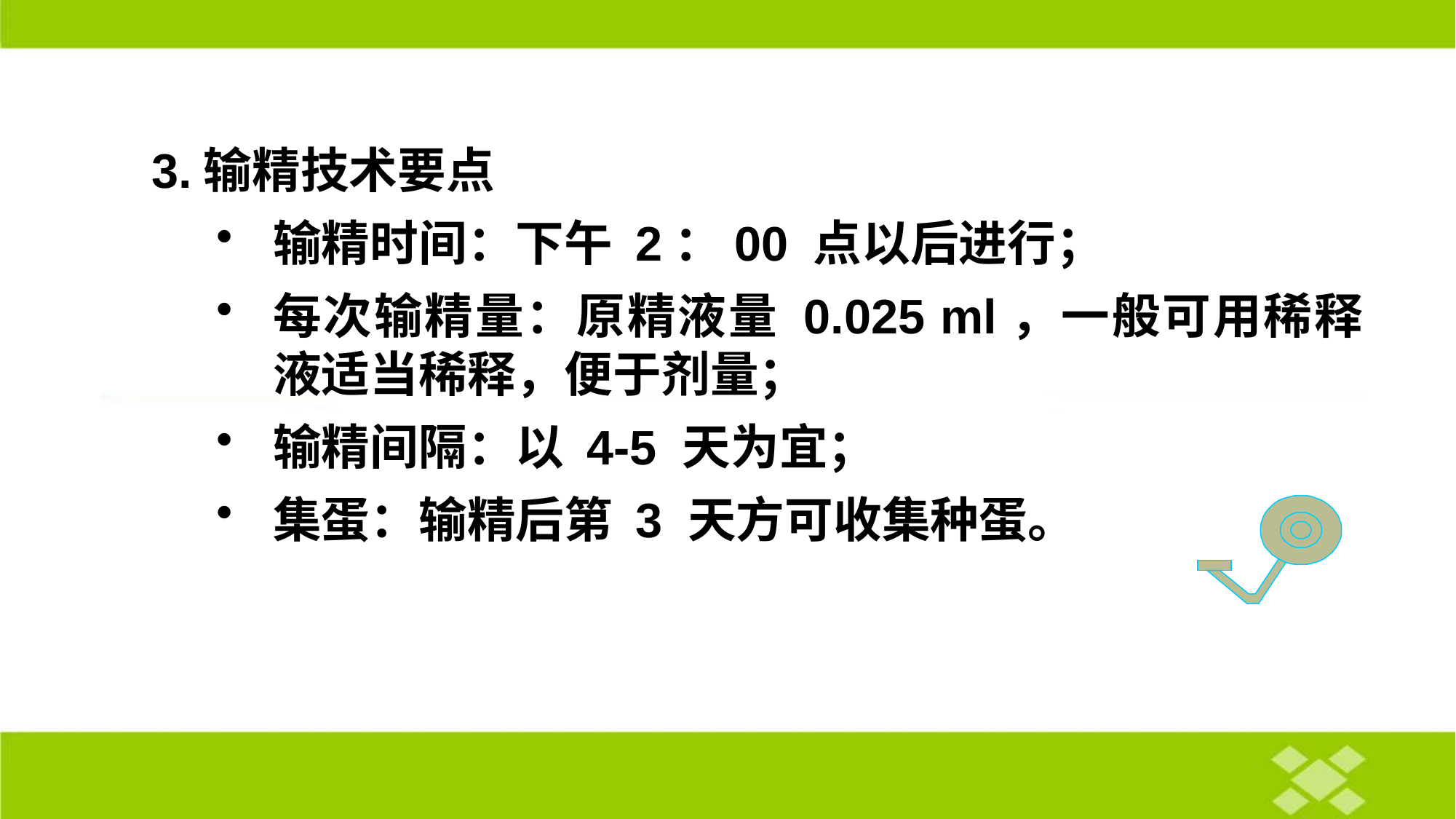

3.输精技术要点
输精时间：下午 2：00 点以后进行；
每次输精量：原精液量 0.025 ml，一般可用稀释液适当稀释，便于剂量；
输精间隔：以 4-5 天为宜；
集蛋：输精后第 3 天方可收集种蛋。